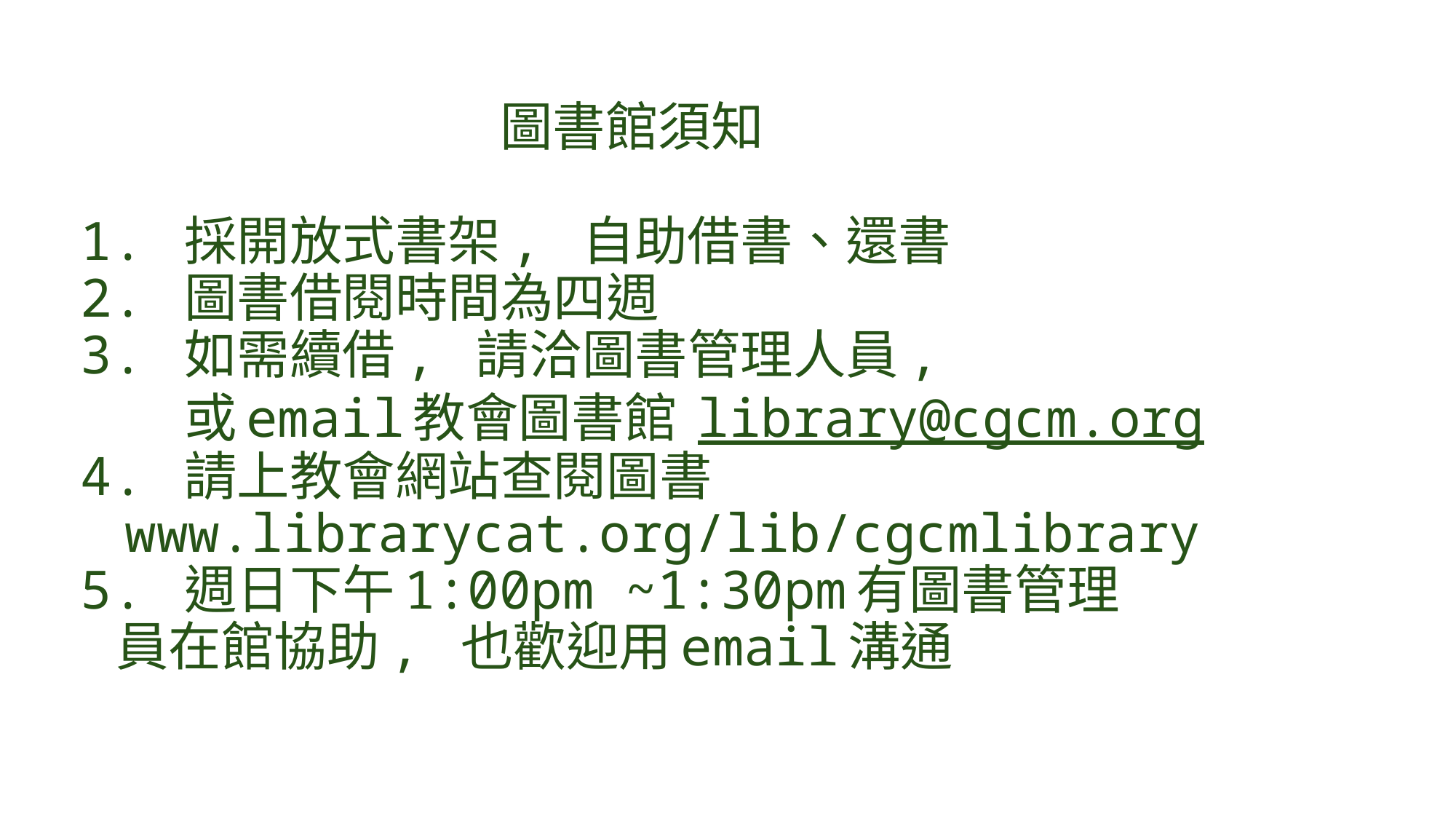

# 圖書館須知 1. 採開放式書架, 自助借書、還書 2. 圖書借閱時間為四週 3. 如需續借, 請洽圖書管理人員, 或email教會圖書館 library@cgcm.org 4. 請上教會網站查閱圖書 www.librarycat.org/lib/cgcmlibrary 5. 週日下午1:00pm ~1:30pm有圖書管理 員在館協助, 也歡迎用email溝通